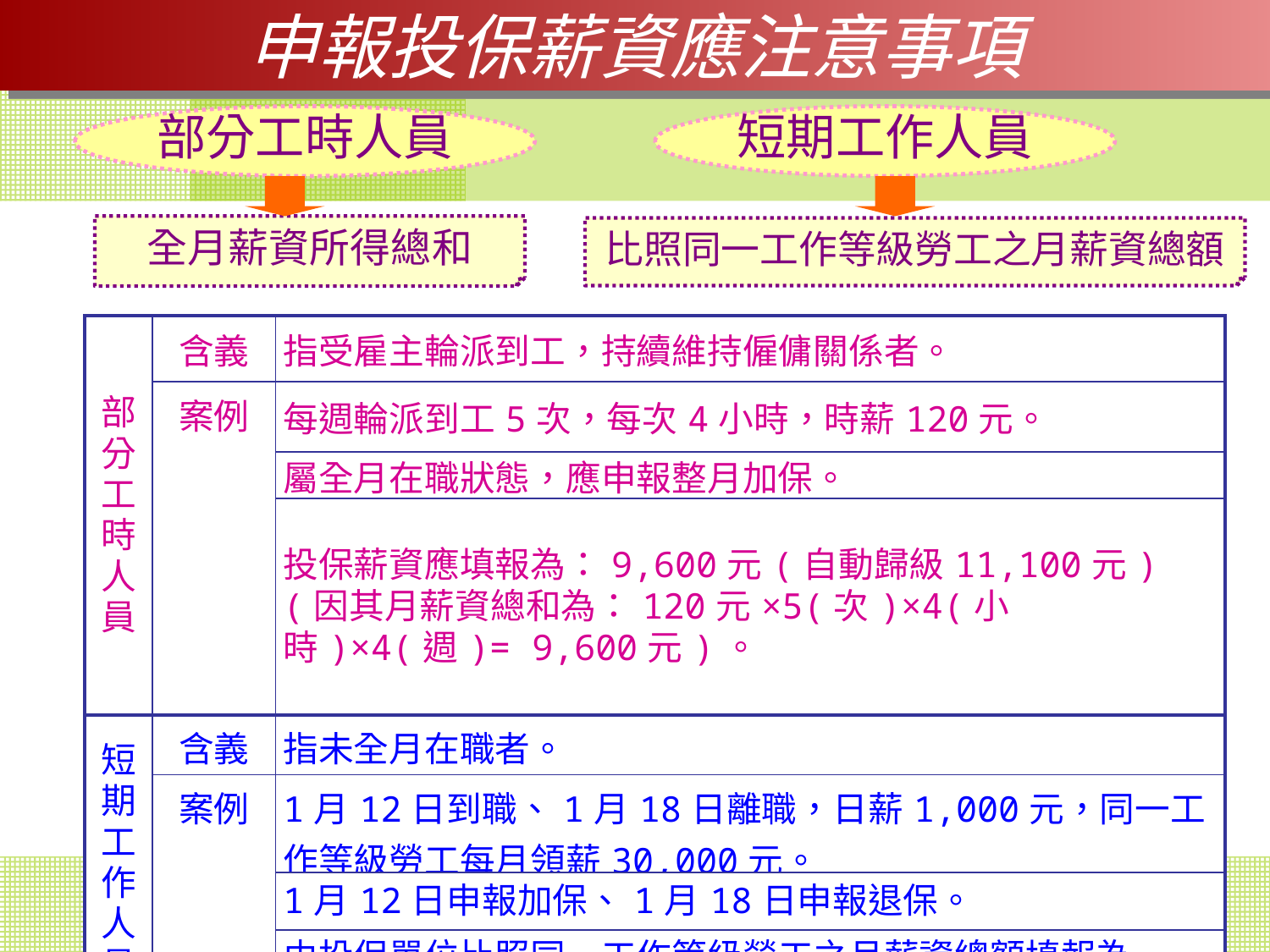

申報投保薪資應注意事項
部分工時人員
短期工作人員

全月薪資所得總和
比照同一工作等級勞工之月薪資總額
| 部分工時人員 | 含義 | 指受雇主輪派到工，持續維持僱傭關係者。 |
| --- | --- | --- |
|  | 案例 | 每週輪派到工5次，每次4小時，時薪120元。 |
|  |  | 屬全月在職狀態，應申報整月加保。 |
|  |  | 投保薪資應填報為：9,600元(自動歸級11,100元) (因其月薪資總和為：120元×5(次)×4(小時)×4(週)= 9,600元)。 |
| 短期工作人員 | 含義 | 指未全月在職者。 |
|  | 案例 | 1月12日到職、1月18日離職，日薪1,000元，同一工作等級勞工每月領薪30,000元。 |
|  |  | 1月12日申報加保、1月18日申報退保。 |
|  |  | 由投保單位比照同一工作等級勞工之月薪資總額填報為30,000元(自動歸級30,300元)。 |
17